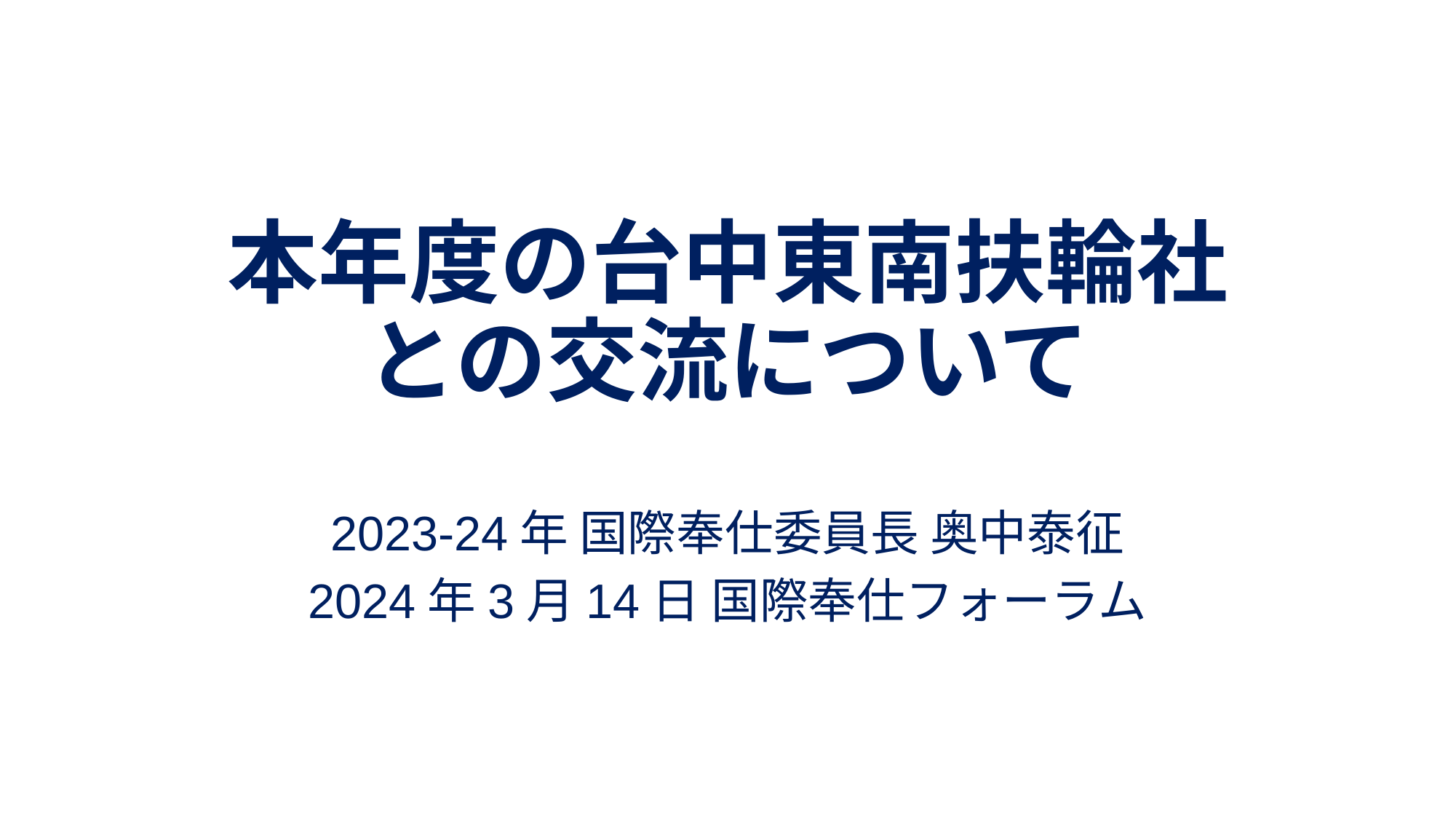

# 本年度の台中東南扶輪社 との交流について

2023-24年 国際奉仕委員長 奥中泰征
2024年3月14日 国際奉仕フォーラム